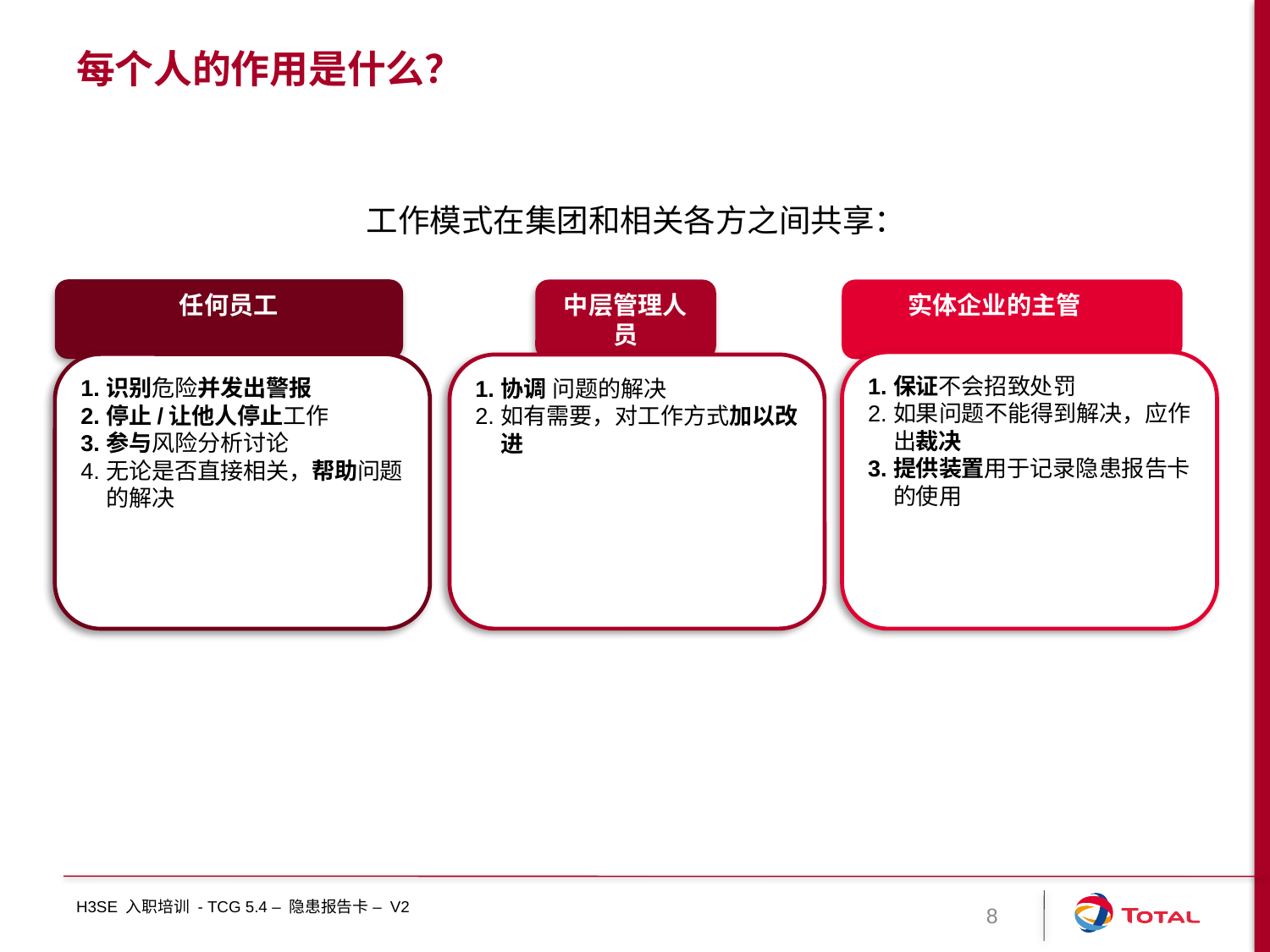

# 每个人的作用是什么？
工作模式在集团和相关各方之间共享：
任何员工

识别危险并发出警报
停止/让他人停止工作
参与风险分析讨论
无论是否直接相关，帮助问题的解决
中层管理人员

协调 问题的解决
如有需要，对工作方式加以改进

实体企业的主管

保证不会招致处罚
如果问题不能得到解决，应作出裁决
提供装置用于记录隐患报告卡的使用

H3SE 入职培训 - TCG 5.4 – 隐患报告卡 – V2
8